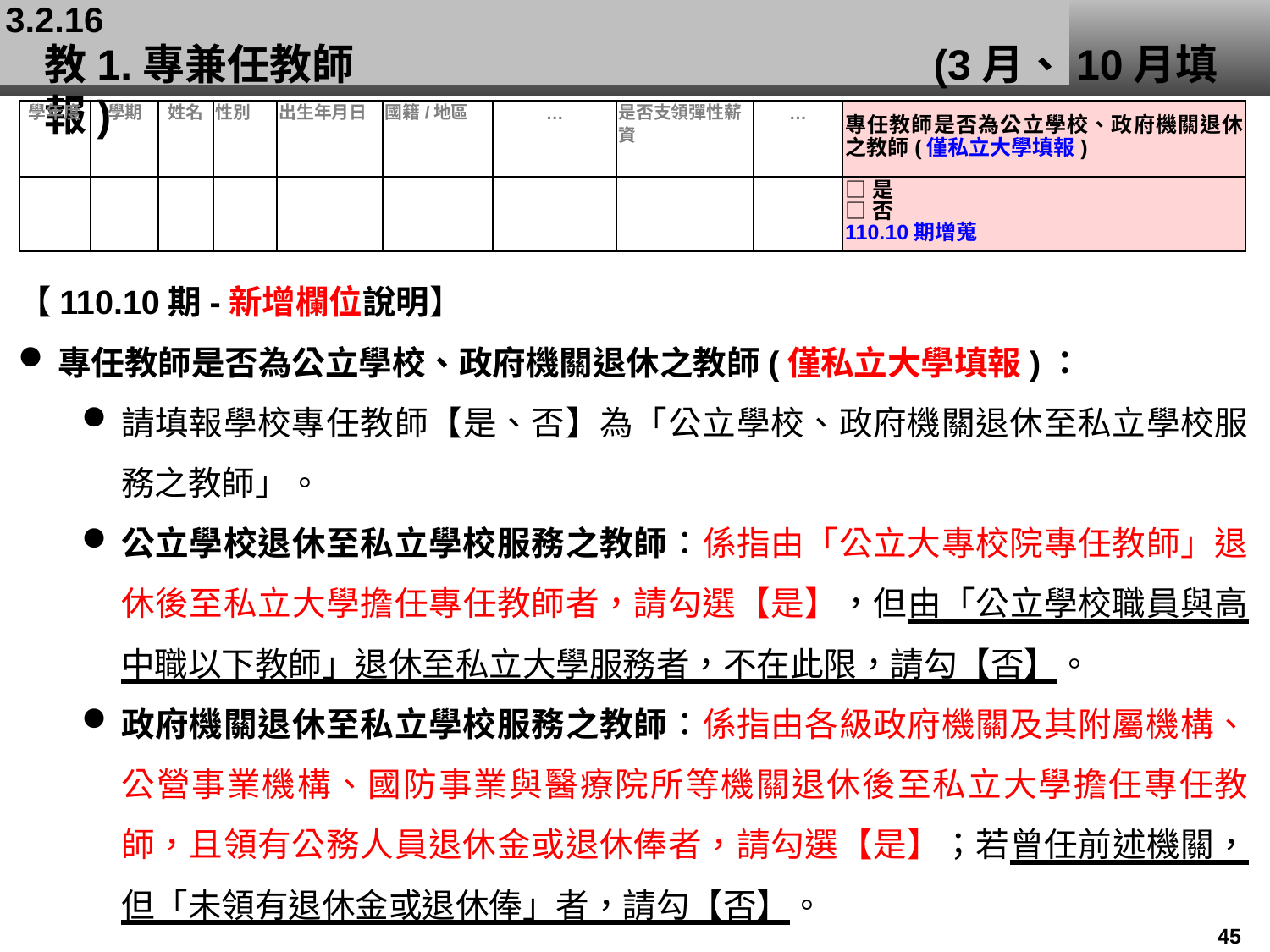

3.2.16
# 教1.專兼任教師				     	(3月、10月填報)
| 學年度 | 學期 | 姓名 | 性別 | 出生年月日 | 國籍/地區 | … | 是否支領彈性薪資 | … | 專任教師是否為公立學校、政府機關退休之教師(僅私立大學填報) |
| --- | --- | --- | --- | --- | --- | --- | --- | --- | --- |
|  |  |  |  |  |  |  |  |  | □是 □否 110.10期增蒐 |
【110.10期-新增欄位說明】
專任教師是否為公立學校、政府機關退休之教師(僅私立大學填報)：
請填報學校專任教師【是、否】為「公立學校、政府機關退休至私立學校服務之教師」。
公立學校退休至私立學校服務之教師：係指由「公立大專校院專任教師」退休後至私立大學擔任專任教師者，請勾選【是】，但由「公立學校職員與高中職以下教師」退休至私立大學服務者，不在此限，請勾【否】。
政府機關退休至私立學校服務之教師：係指由各級政府機關及其附屬機構、公營事業機構、國防事業與醫療院所等機關退休後至私立大學擔任專任教師，且領有公務人員退休金或退休俸者，請勾選【是】；若曾任前述機關，但「未領有退休金或退休俸」者，請勾【否】。